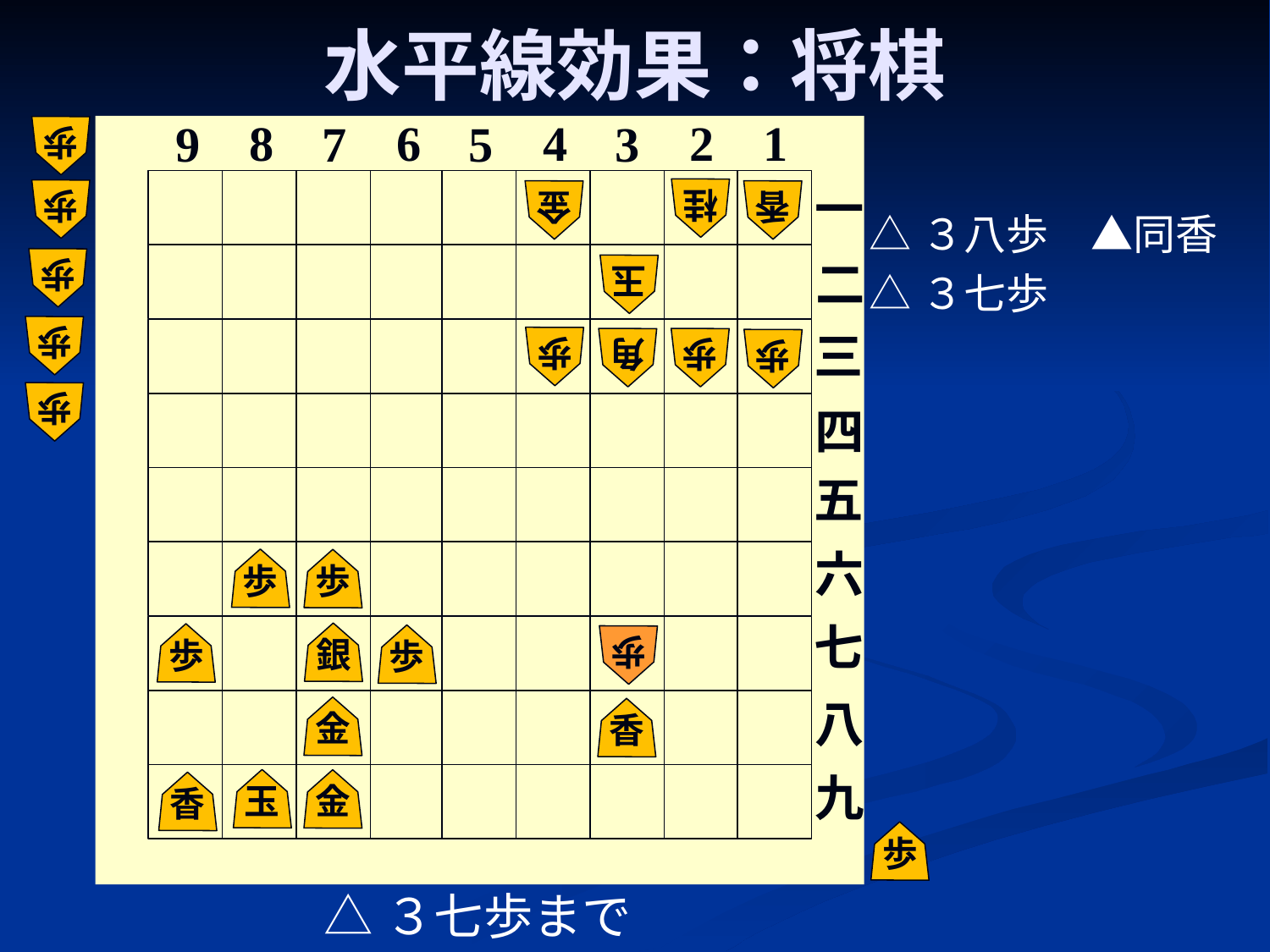

# 水平線効果：将棋
6
2
1
8
4
7
3
9
5

一

二
三

四
五

六

七

八

九

歩
桂
歩
金
香
△３八歩　▲同香
△３七歩
歩
玉
歩
歩
歩
角
歩
歩
歩
歩
銀
歩
歩
歩
金
香
玉
金
香
歩
△３七歩まで